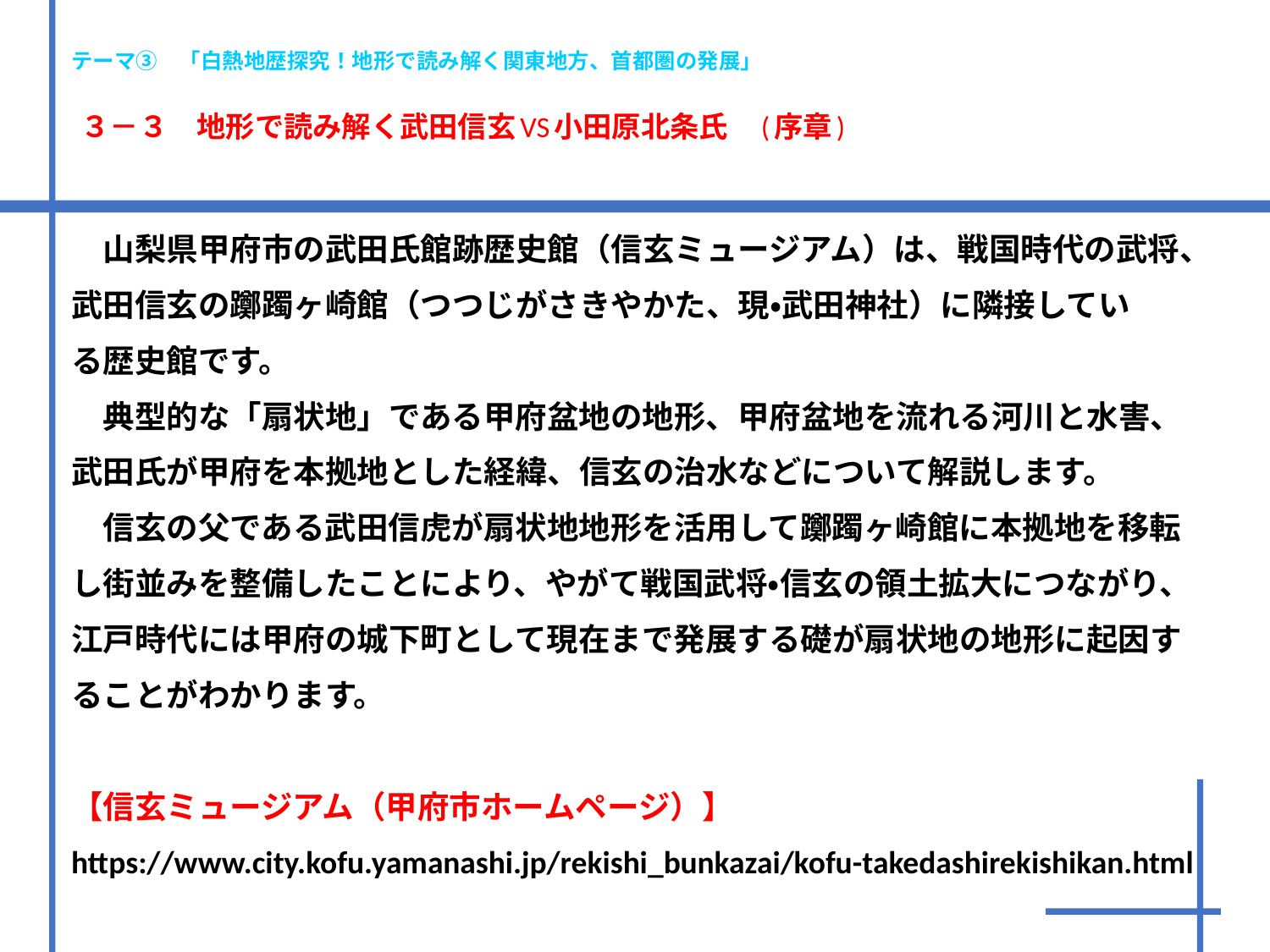

テーマ③　「白熱地歴探究！地形で読み解く関東地方、首都圏の発展」
 ３－３　地形で読み解く武田信玄VS小田原北条氏　(序章)
　山梨県甲府市の武田氏館跡歴史館（信玄ミュージアム）は、戦国時代の武将、
武田信玄の躑躅ヶ崎館（つつじがさきやかた、現・武田神社）に隣接してい
る歴史館です。
　典型的な「扇状地」である甲府盆地の地形、甲府盆地を流れる河川と水害、
武田氏が甲府を本拠地とした経緯、信玄の治水などについて解説します。
　信玄の父である武田信虎が扇状地地形を活用して躑躅ヶ崎館に本拠地を移転
し街並みを整備したことにより、やがて戦国武将・信玄の領土拡大につながり、
江戸時代には甲府の城下町として現在まで発展する礎が扇状地の地形に起因す
ることがわかります。

【信玄ミュージアム（甲府市ホームページ）】
https://www.city.kofu.yamanashi.jp/rekishi_bunkazai/kofu-takedashirekishikan.html